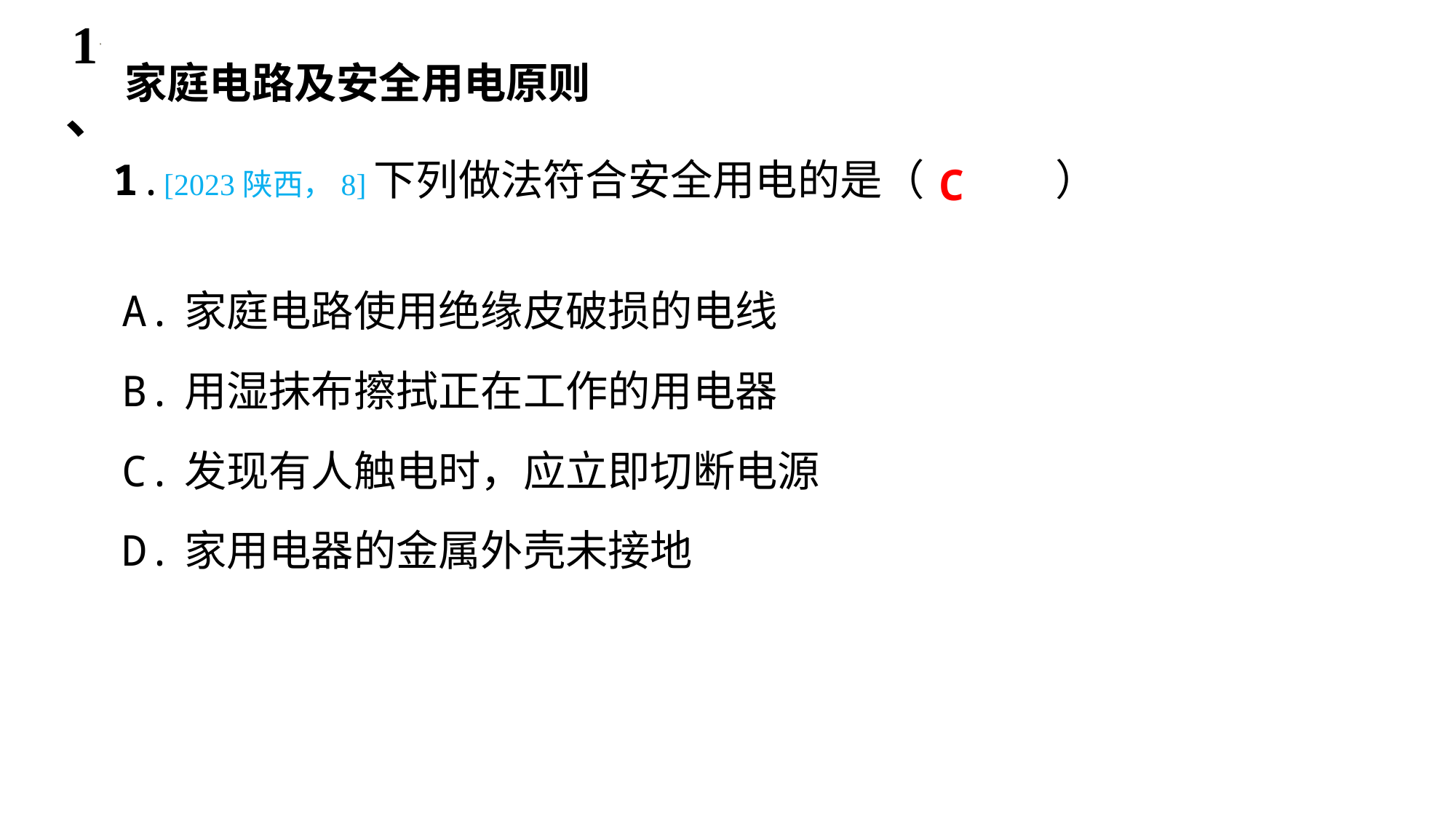

1、
家庭电路及安全用电原则
1.[2023陕西，8]下列做法符合安全用电的是（　C　）
C
| A.家庭电路使用绝缘皮破损的电线 |
| --- |
| B.用湿抹布擦拭正在工作的用电器 |
| C.发现有人触电时，应立即切断电源 |
| D.家用电器的金属外壳未接地 |